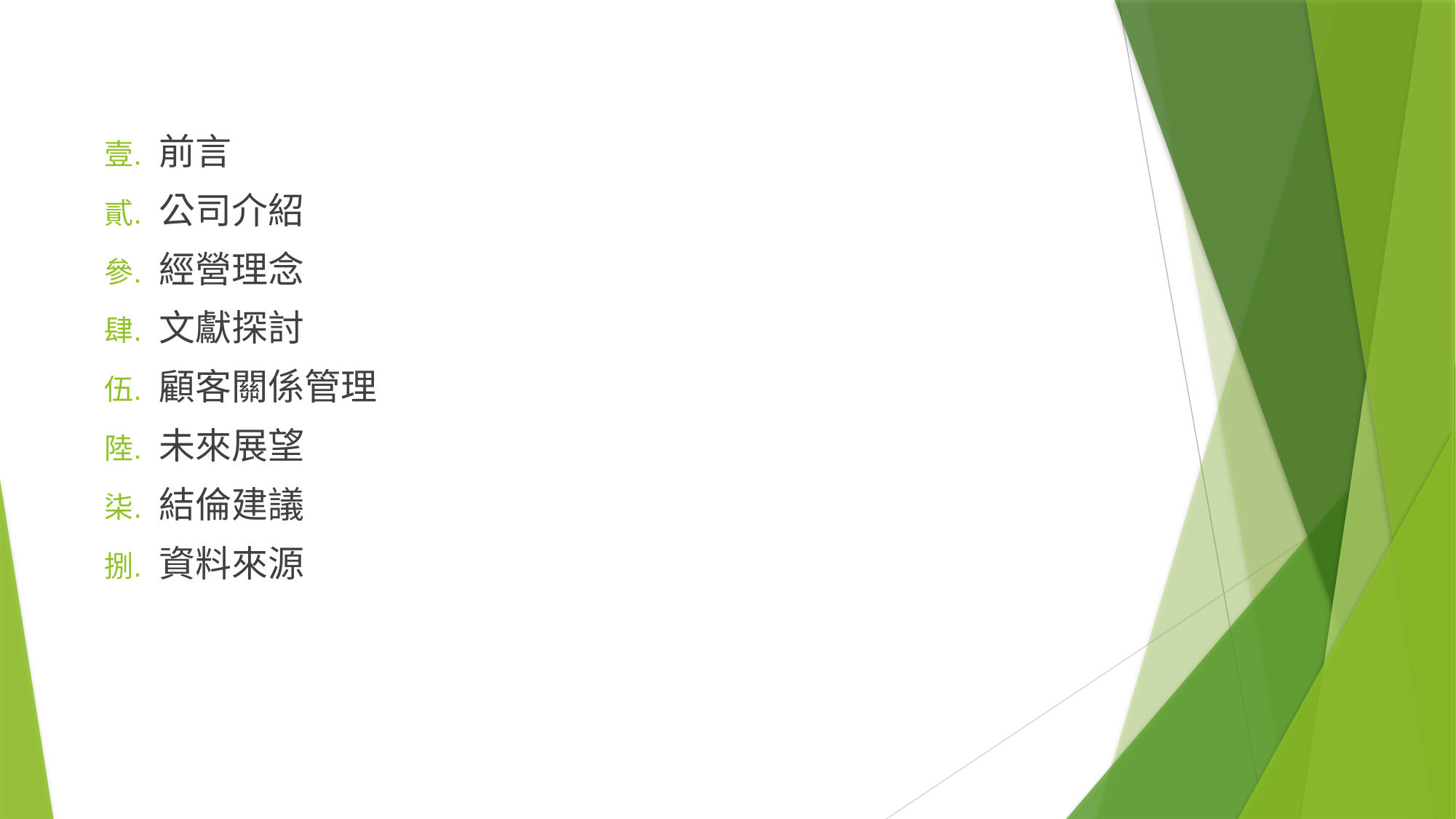

前言
公司介紹
經營理念
文獻探討
顧客關係管理
未來展望
結倫建議
資料來源